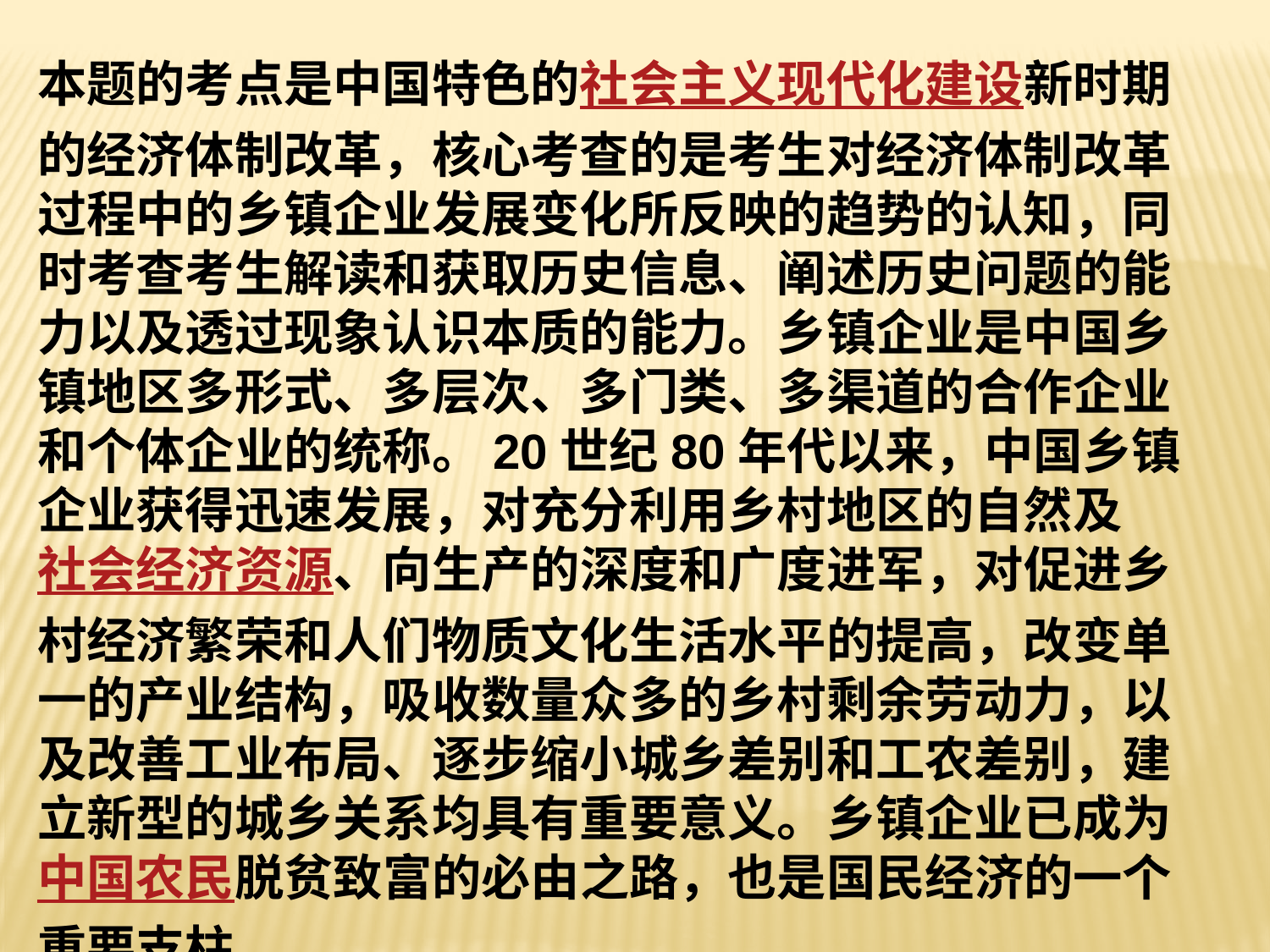

本题的考点是中国特色的社会主义现代化建设新时期的经济体制改革，核心考查的是考生对经济体制改革过程中的乡镇企业发展变化所反映的趋势的认知，同时考查考生解读和获取历史信息、阐述历史问题的能力以及透过现象认识本质的能力。乡镇企业是中国乡镇地区多形式、多层次、多门类、多渠道的合作企业和个体企业的统称。20世纪80年代以来，中国乡镇企业获得迅速发展，对充分利用乡村地区的自然及社会经济资源、向生产的深度和广度进军，对促进乡村经济繁荣和人们物质文化生活水平的提高，改变单一的产业结构，吸收数量众多的乡村剩余劳动力，以及改善工业布局、逐步缩小城乡差别和工农差别，建立新型的城乡关系均具有重要意义。乡镇企业已成为中国农民脱贫致富的必由之路，也是国民经济的一个重要支柱。